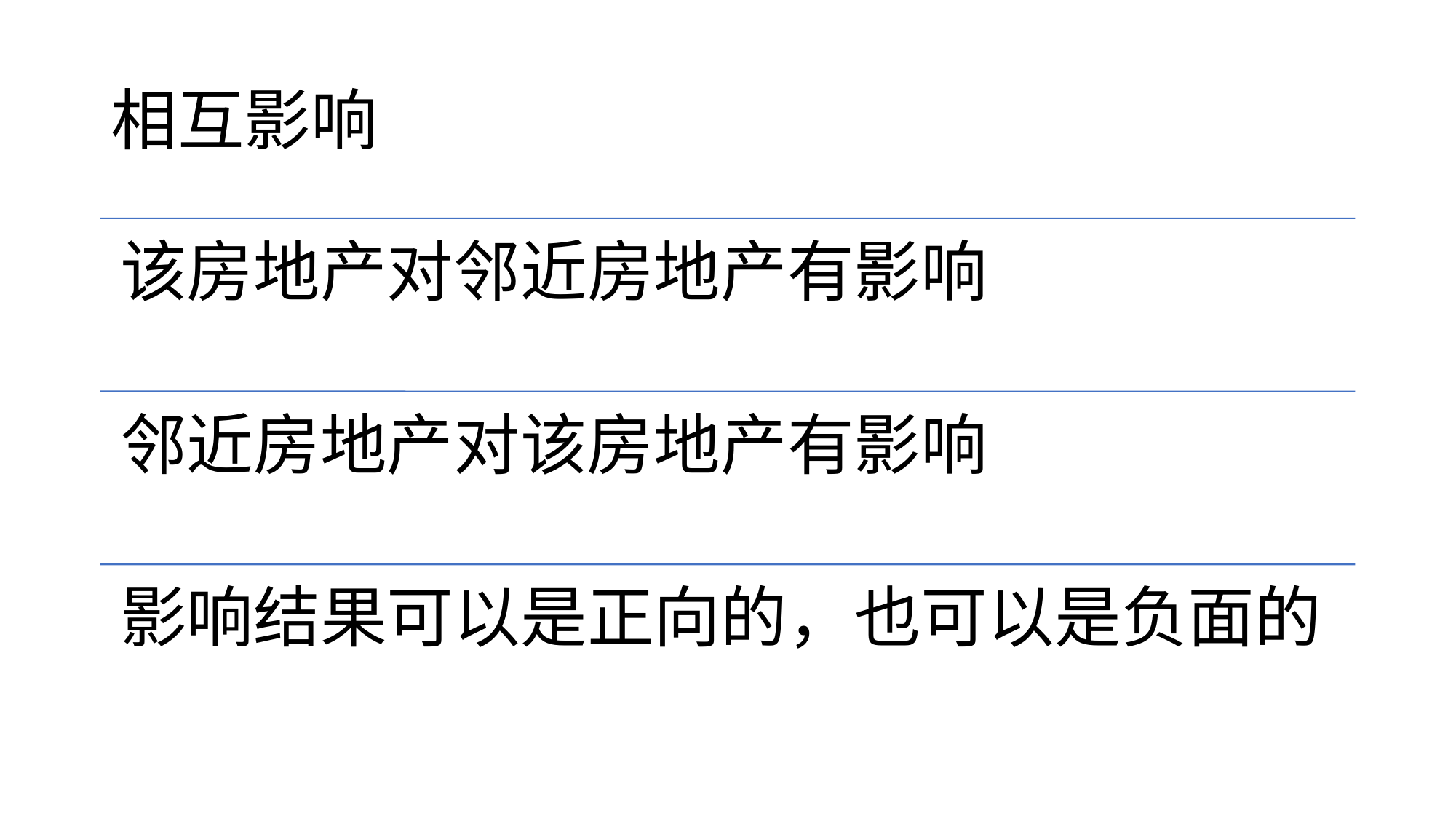

# 相互影响
该房地产对邻近房地产有影响
邻近房地产对该房地产有影响
影响结果可以是正向的，也可以是负面的